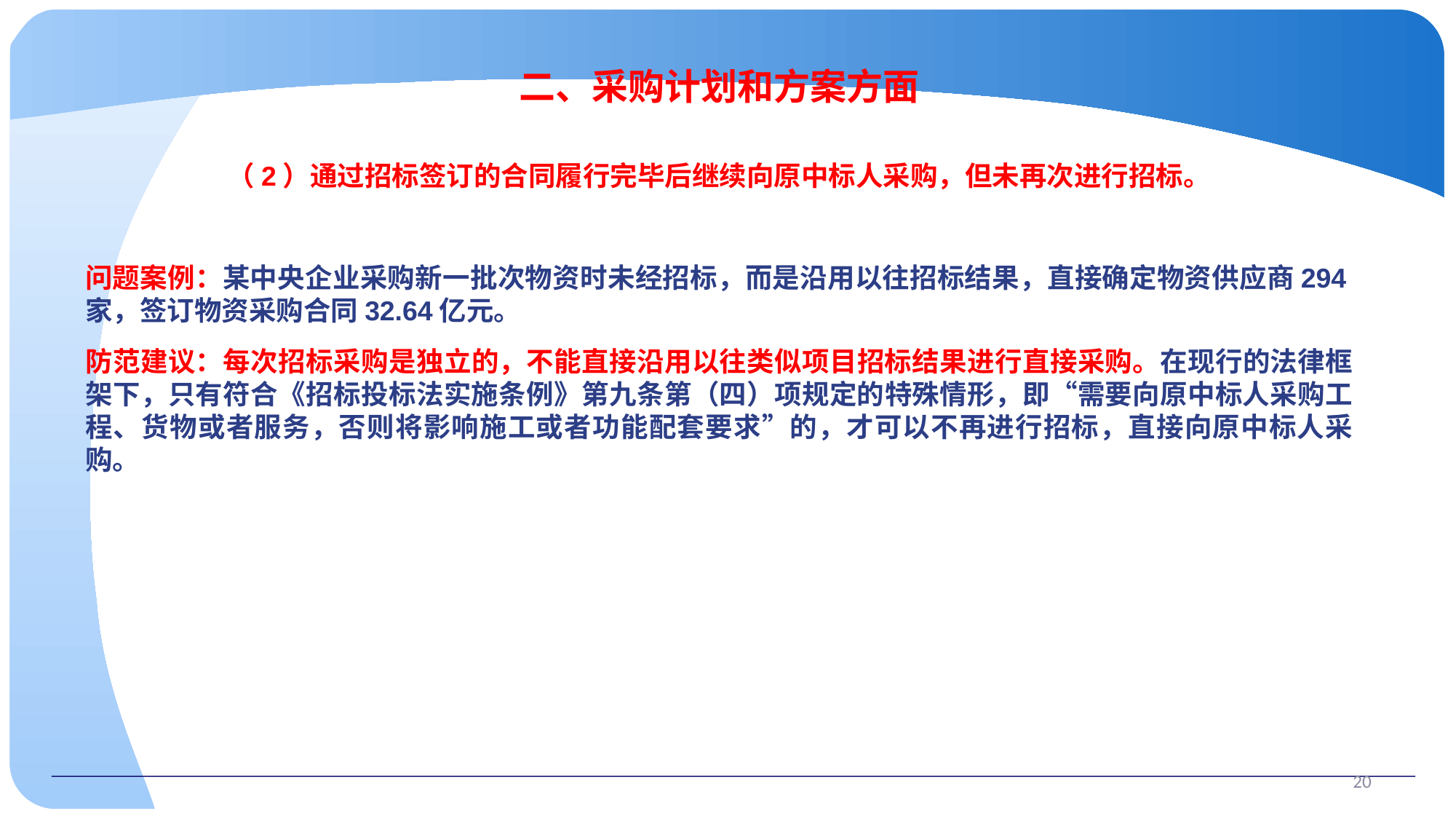

二、采购计划和方案方面

（2）通过招标签订的合同履行完毕后继续向原中标人采购，但未再次进行招标。

问题案例：某中央企业采购新一批次物资时未经招标，而是沿用以往招标结果，直接确定物资供应商294家，签订物资采购合同32.64亿元。
防范建议：每次招标采购是独立的，不能直接沿用以往类似项目招标结果进行直接采购。在现行的法律框架下，只有符合《招标投标法实施条例》第九条第（四）项规定的特殊情形，即“需要向原中标人采购工程、货物或者服务，否则将影响施工或者功能配套要求”的，才可以不再进行招标，直接向原中标人采购。
20